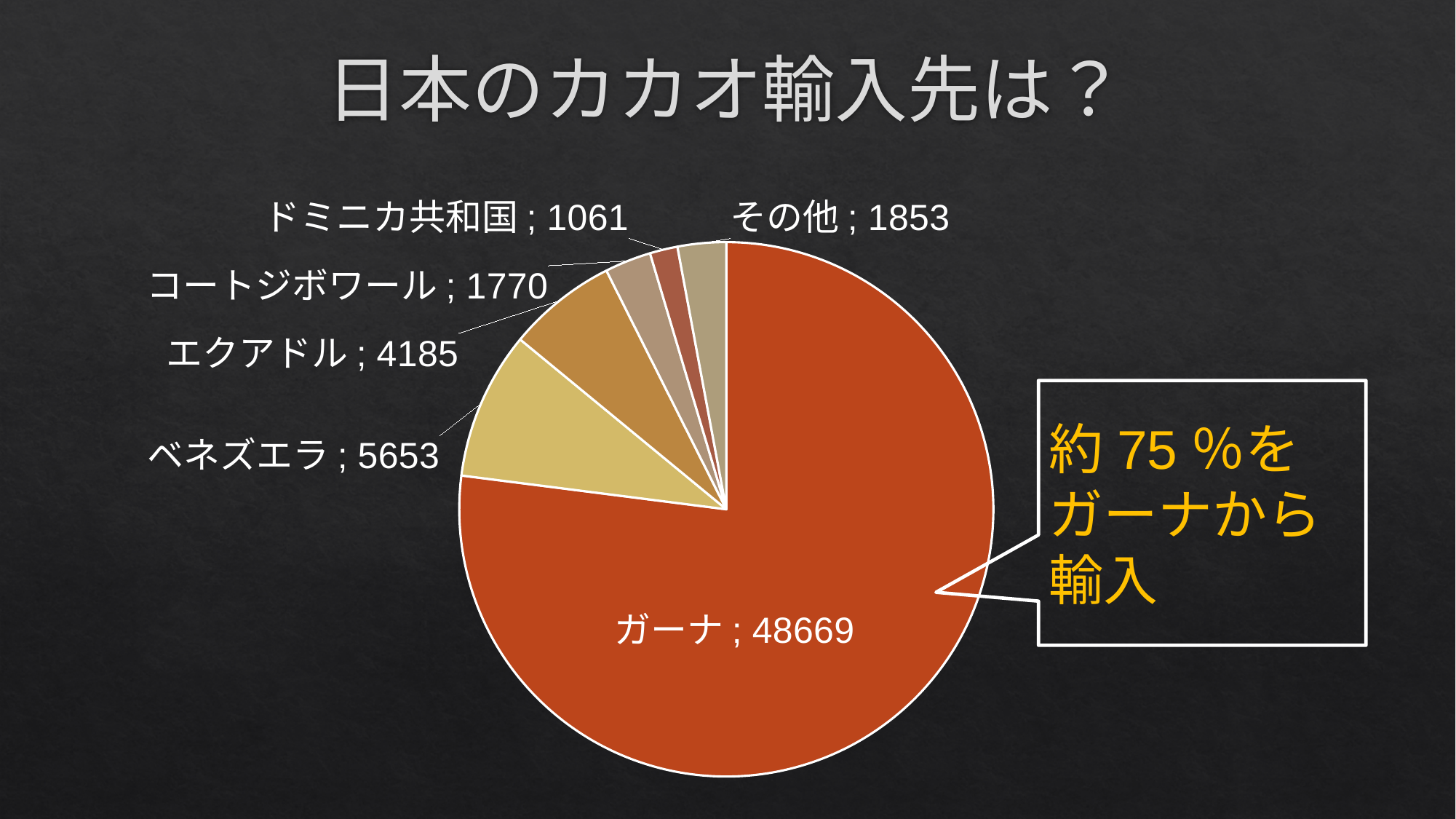

# 日本のカカオ輸入先は？

### Chart

| Category |  |
|---|---|
| ガーナ | 48669.0 |
| ベネズエラ | 5653.0 |
| エクアドル | 4185.0 |
| コートジボワール | 1770.0 |
| ドミニカ共和国 | 1061.0 |
| その他 | 1853.0 |
約75％をガーナから輸入